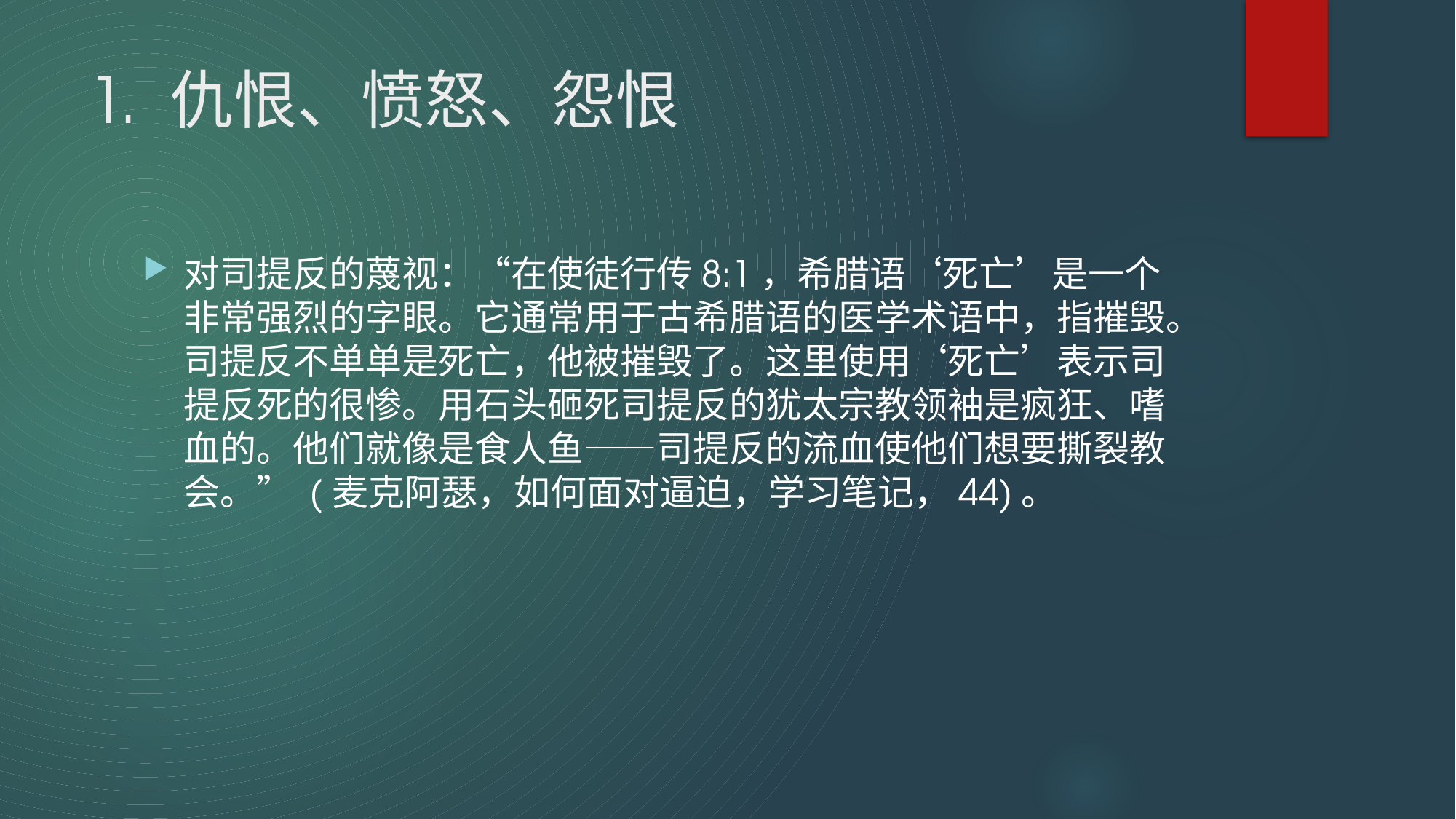

# 1. 仇恨、愤怒、怨恨
对司提反的蔑视：“在使徒行传8:1，希腊语‘死亡’是一个非常强烈的字眼。它通常用于古希腊语的医学术语中，指摧毁。司提反不单单是死亡，他被摧毁了。这里使用‘死亡’表示司提反死的很惨。用石头砸死司提反的犹太宗教领袖是疯狂、嗜血的。他们就像是食人鱼——司提反的流血使他们想要撕裂教会。” (麦克阿瑟，如何面对逼迫，学习笔记，44)。